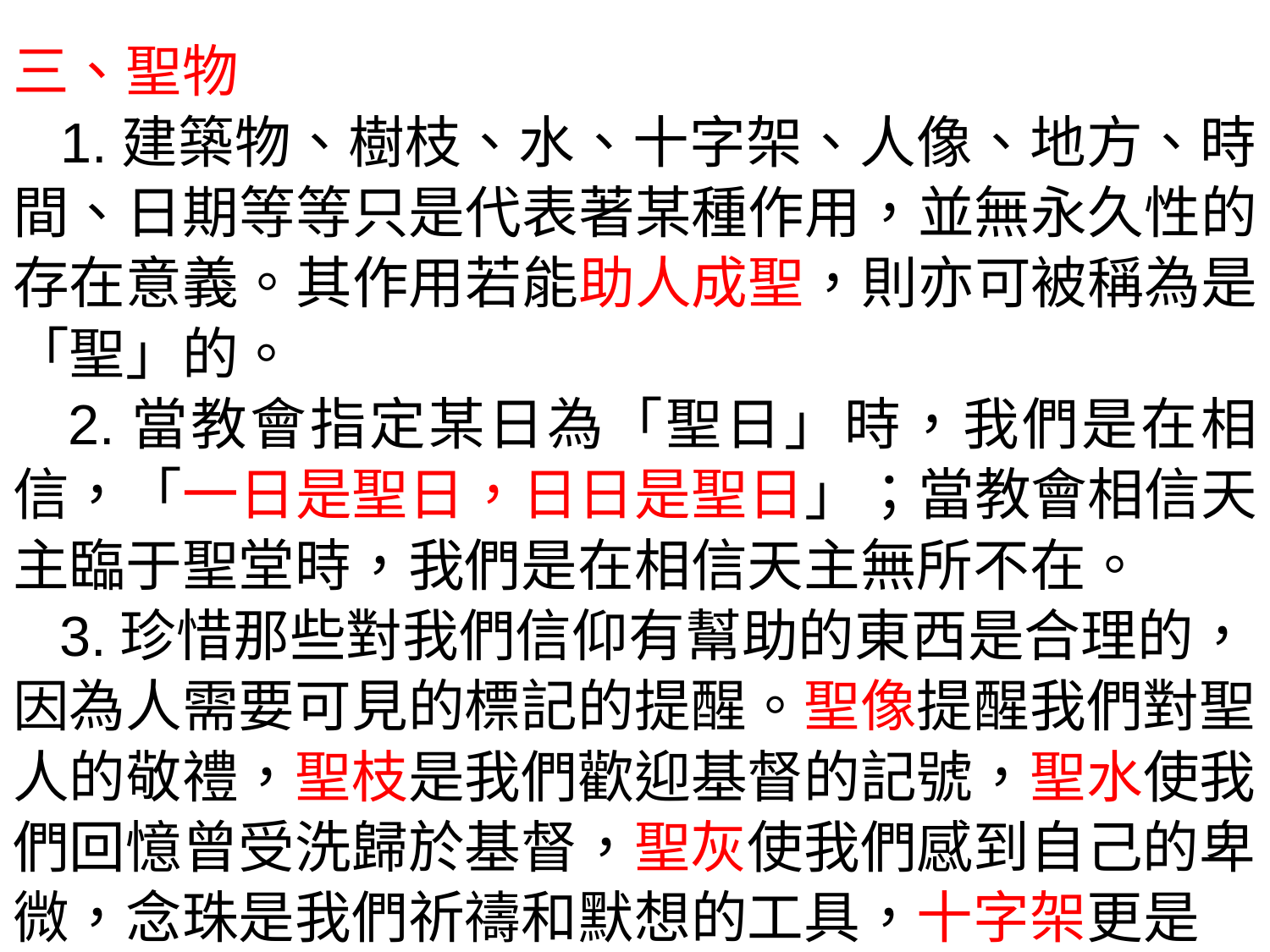

三、聖物
   1.建築物、樹枝、水、十字架、人像、地方、時間、日期等等只是代表著某種作用，並無永久性的存在意義。其作用若能助人成聖，則亦可被稱為是「聖」的。
   2.當教會指定某日為「聖日」時，我們是在相信，「一日是聖日，日日是聖日」；當教會相信天主臨于聖堂時，我們是在相信天主無所不在。
   3.珍惜那些對我們信仰有幫助的東西是合理的，因為人需要可見的標記的提醒。聖像提醒我們對聖人的敬禮，聖枝是我們歡迎基督的記號，聖水使我們回憶曾受洗歸於基督，聖灰使我們感到自己的卑微，念珠是我們祈禱和默想的工具，十字架更是